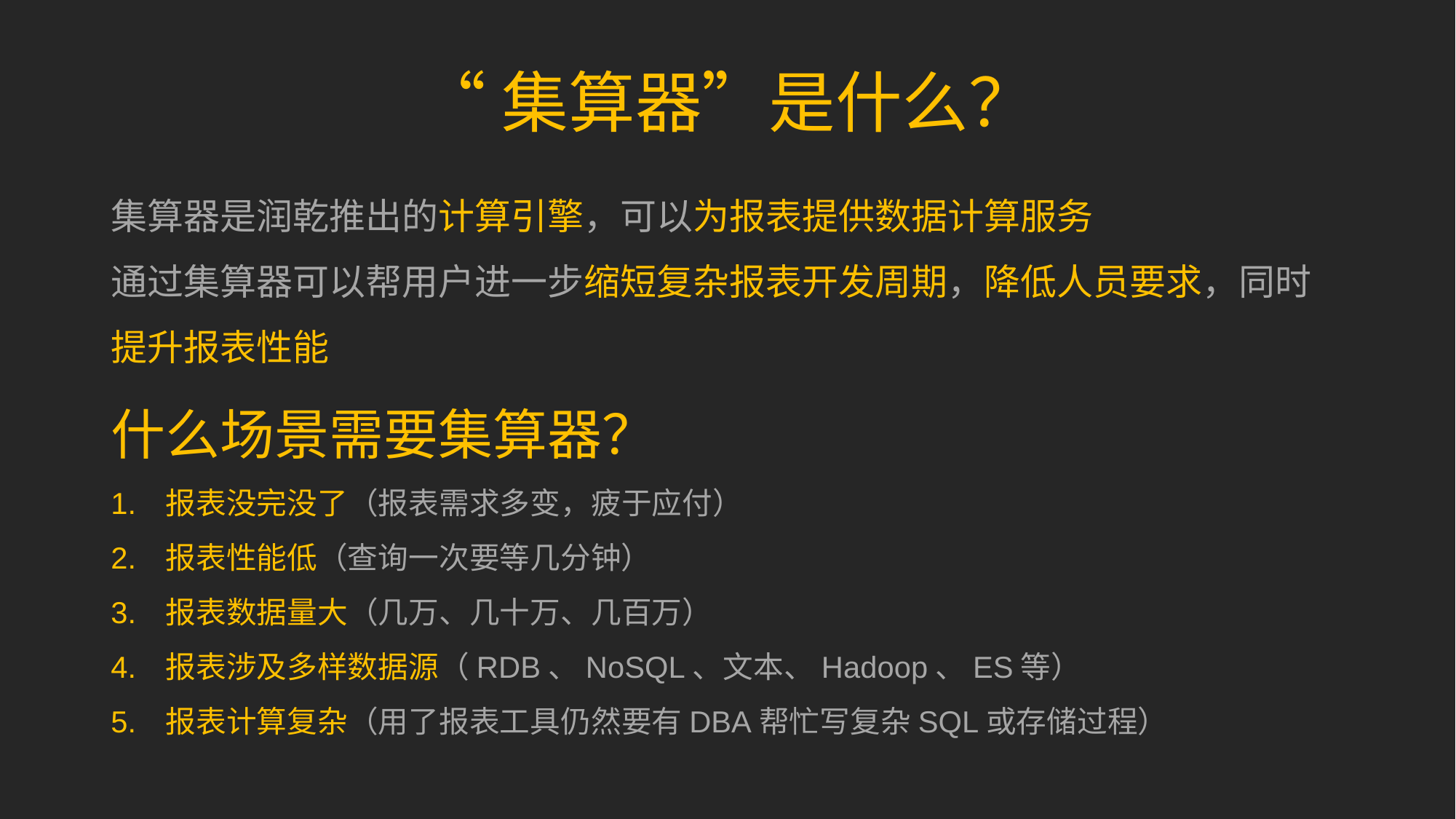

“集算器”是什么？
集算器是润乾推出的计算引擎，可以为报表提供数据计算服务
通过集算器可以帮用户进一步缩短复杂报表开发周期，降低人员要求，同时提升报表性能
什么场景需要集算器？
报表没完没了（报表需求多变，疲于应付）
报表性能低（查询一次要等几分钟）
报表数据量大（几万、几十万、几百万）
报表涉及多样数据源（RDB、NoSQL、文本、Hadoop、ES等）
报表计算复杂（用了报表工具仍然要有DBA帮忙写复杂SQL或存储过程）